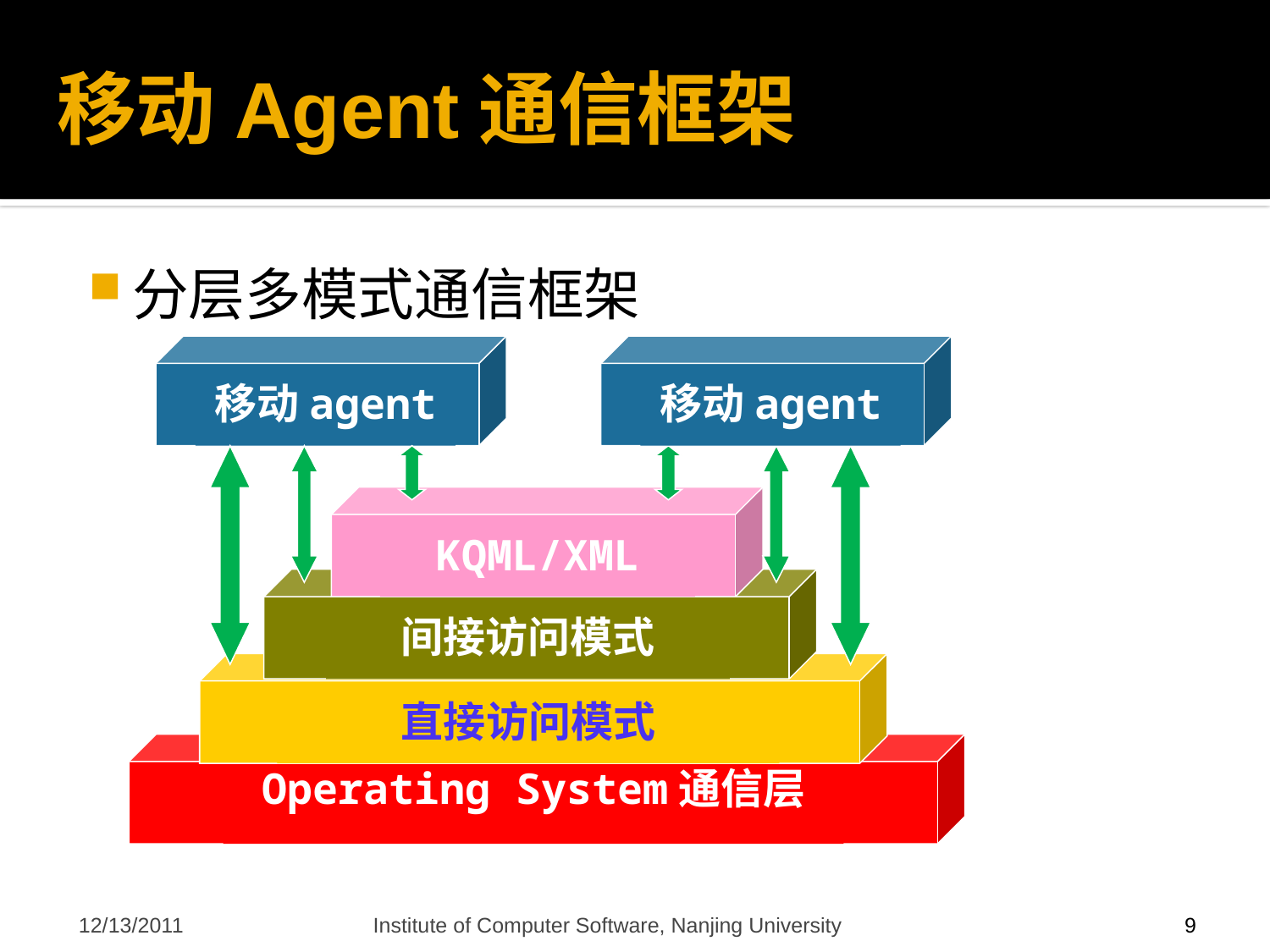

# 移动Agent通信框架
分层多模式通信框架

移动agent

移动agent

KQML/XML

间接访问模式

直接访问模式

Operating System通信层
9
12/13/2011
Institute of Computer Software, Nanjing University
9